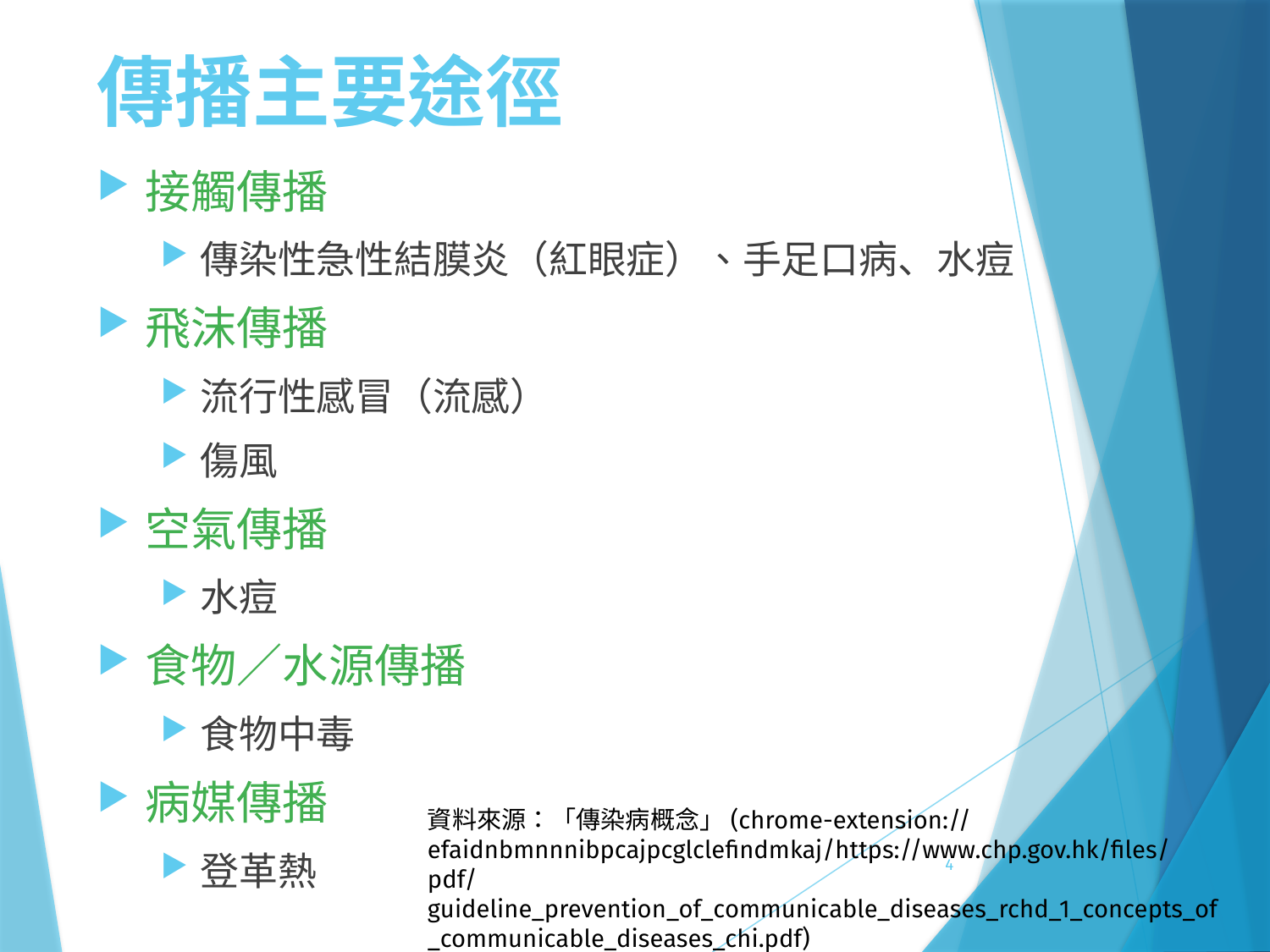

# 傳播主要途徑
接觸傳播
傳染性急性結膜炎（紅眼症）、手足口病、水痘
飛沫傳播
流行性感冒（流感）
傷風
空氣傳播
水痘
食物／水源傳播
食物中毒
病媒傳播
登革熱

資料來源：「傳染病概念」(chrome-extension://efaidnbmnnnibpcajpcglclefindmkaj/https://www.chp.gov.hk/files/pdf/guideline_prevention_of_communicable_diseases_rchd_1_concepts_of_communicable_diseases_chi.pdf)
4